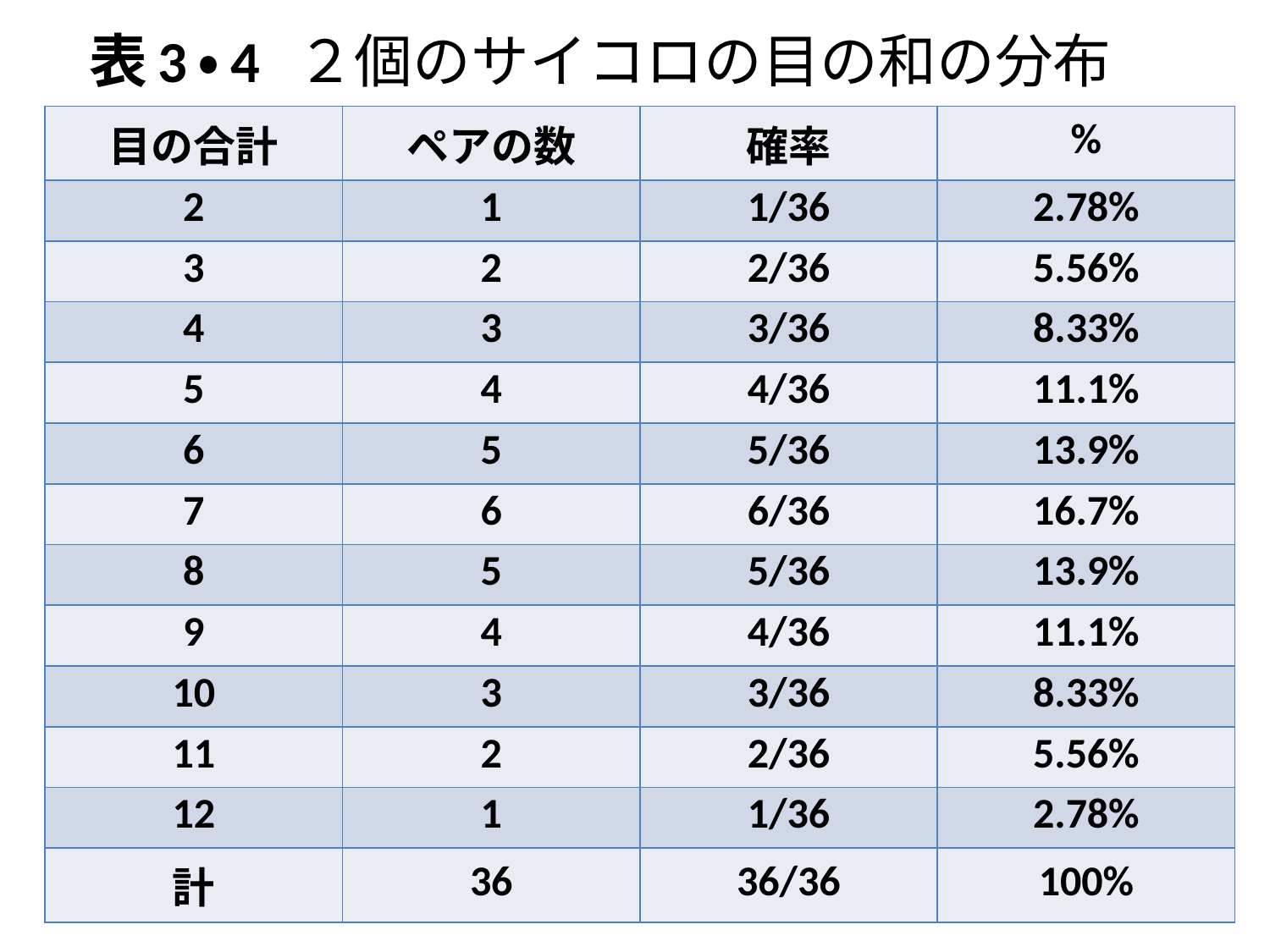

# 表3・4  ２個のサイコロの目の和の分布
| 目の合計 | ペアの数 | 確率 | % |
| --- | --- | --- | --- |
| 2 | 1 | 1/36 | 2.78% |
| 3 | 2 | 2/36 | 5.56% |
| 4 | 3 | 3/36 | 8.33% |
| 5 | 4 | 4/36 | 11.1% |
| 6 | 5 | 5/36 | 13.9% |
| 7 | 6 | 6/36 | 16.7% |
| 8 | 5 | 5/36 | 13.9% |
| 9 | 4 | 4/36 | 11.1% |
| 10 | 3 | 3/36 | 8.33% |
| 11 | 2 | 2/36 | 5.56% |
| 12 | 1 | 1/36 | 2.78% |
| 計 | 36 | 36/36 | 100% |